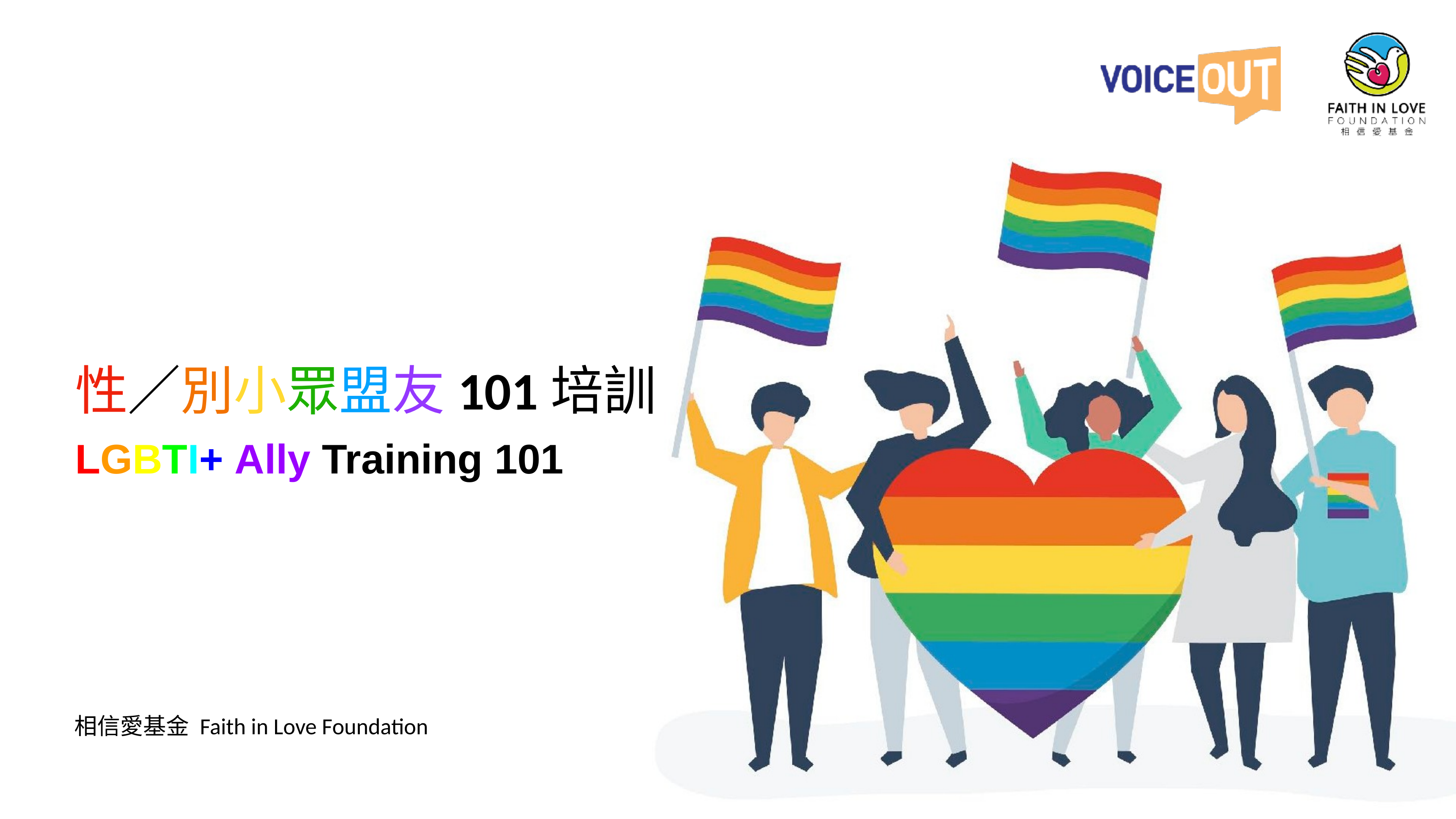

# 性／別⼩眾盟友101培訓
LGBTI+ Ally Training 101
相信愛基金 Faith in Love Foundation